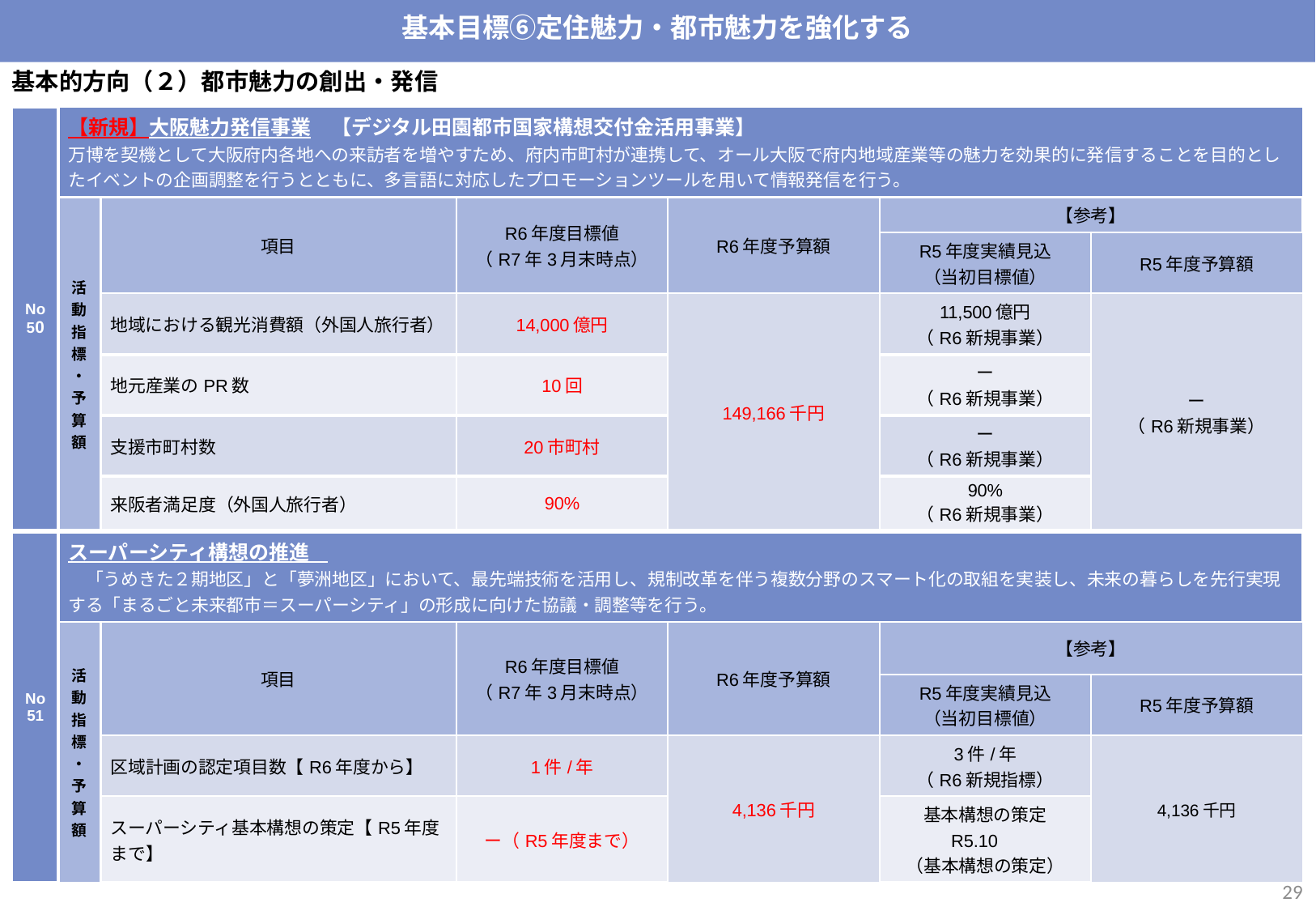

基本目標⑥定住魅力・都市魅力を強化する
基本的方向（２）都市魅力の創出・発信
| No50 | 【新規】大阪魅力発信事業　【デジタル田園都市国家構想交付金活用事業】 万博を契機として大阪府内各地への来訪者を増やすため、府内市町村が連携して、オール大阪で府内地域産業等の魅力を効果的に発信することを目的としたイベントの企画調整を行うとともに、多言語に対応したプロモーションツールを用いて情報発信を行う。 |  |  |  |  |  |
| --- | --- | --- | --- | --- | --- | --- |
|  | 活動指標・予算額 | 項目 | R6年度目標値 （R7年3月末時点） | R6年度予算額 | 【参考】 | 予算執行額 （予算額） |
|  |  |  |  |  | R5年度実績見込 （当初目標値） | R5年度予算額 |
|  |  | 地域における観光消費額（外国人旅行者） | 14,000億円 | 149,166千円 | 11,500億円 （R6新規事業） | ー （R6新規事業） |
|  |  | 地元産業のPR数 | 10回 | 454社/団体 （408社/団体） | ー （R6新規事業） |  |
|  |  | 支援市町村数 | 20市町村 | 初期整備完了 （※R4新規指標のため前年度実績なし） | ー （R6新規事業） |  |
|  |  | 来阪者満足度（外国人旅行者） | 90% | 2件/年 （※R4新規指標のため前年度実績なし） | 90% （R6新規事業） |  |
| No51 | スーパーシティ構想の推進　 　「うめきた２期地区」と「夢洲地区」において、最先端技術を活用し、規制改革を伴う複数分野のスマート化の取組を実装し、未来の暮らしを先行実現する「まるごと未来都市＝スーパーシティ」の形成に向けた協議・調整等を行う。 |  |  |  |  | 公民戦略連携デスクの活動を通じて、企業・大学とwin-winの新たなパートナーシップを築く。また、これまで構築したネットワークを軸に、多様な事業者が連携した取組みを推進。それぞれの強みを活かし社会課題の解決や地域活性化をめざす。 |
|  | 活動指標・予算額 | 項目 | R6年度目標値 （R7年3月末時点） | R6年度予算額 | 【参考】 | 予算執行額 （予算額） |
|  |  |  |  |  | R5年度実績見込 （当初目標値） | R5年度予算額 |
|  |  | 区域計画の認定項目数【R6年度から】 | 1件/年 | 4,136千円 | 3件/年 （R6新規指標） | 4,136千円 |
|  |  | スーパーシティ基本構想の策定【R5年度まで】 | ー（R5年度まで） |  | 基本構想の策定 R5.10　 （基本構想の策定） |  |
29